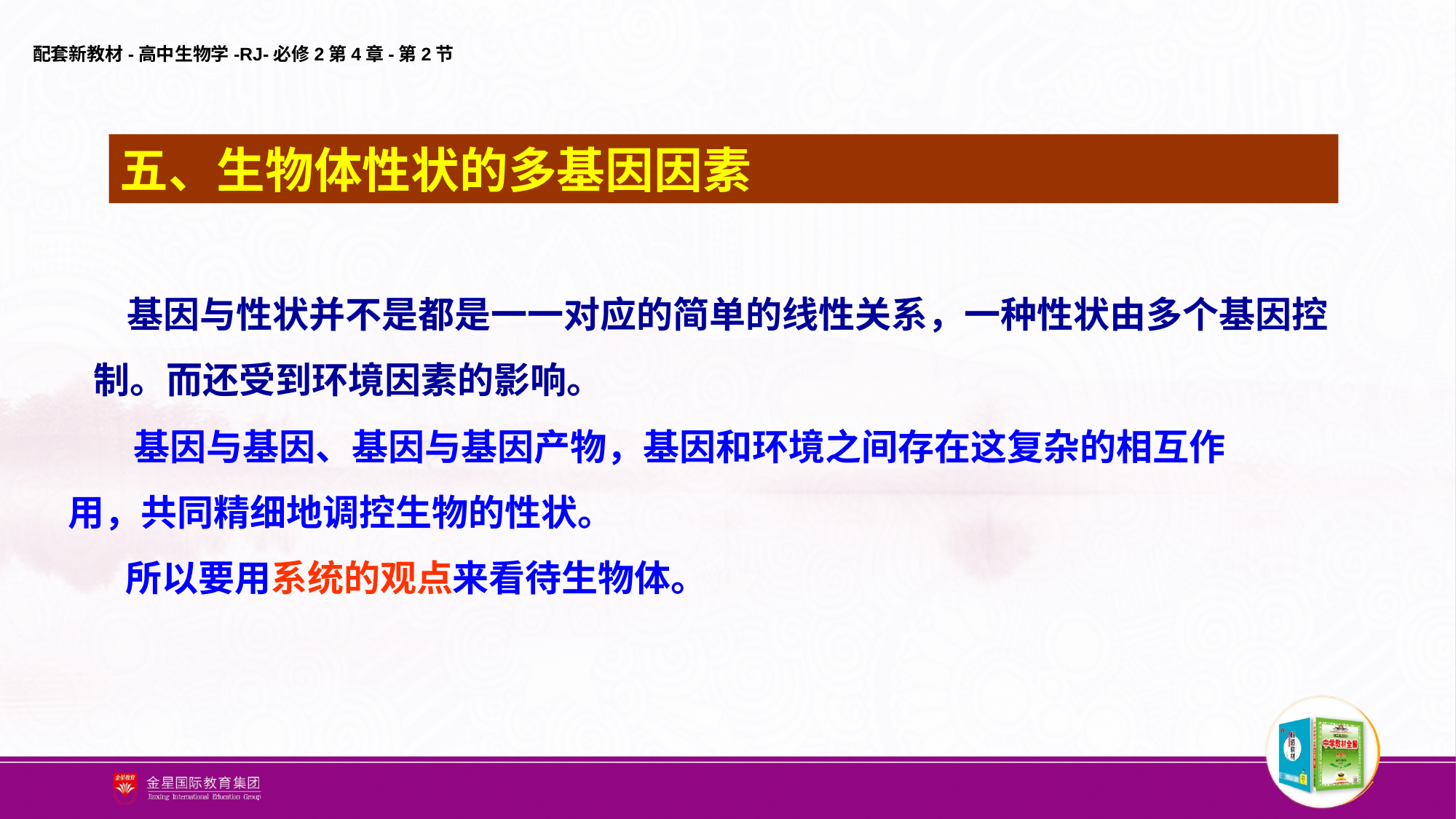

五、生物体性状的多基因因素
   基因与性状并不是都是一一对应的简单的线性关系，一种性状由多个基因控制。而还受到环境因素的影响。
       基因与基因、基因与基因产物，基因和环境之间存在这复杂的相互作用，共同精细地调控生物的性状。
       所以要用系统的观点来看待生物体。